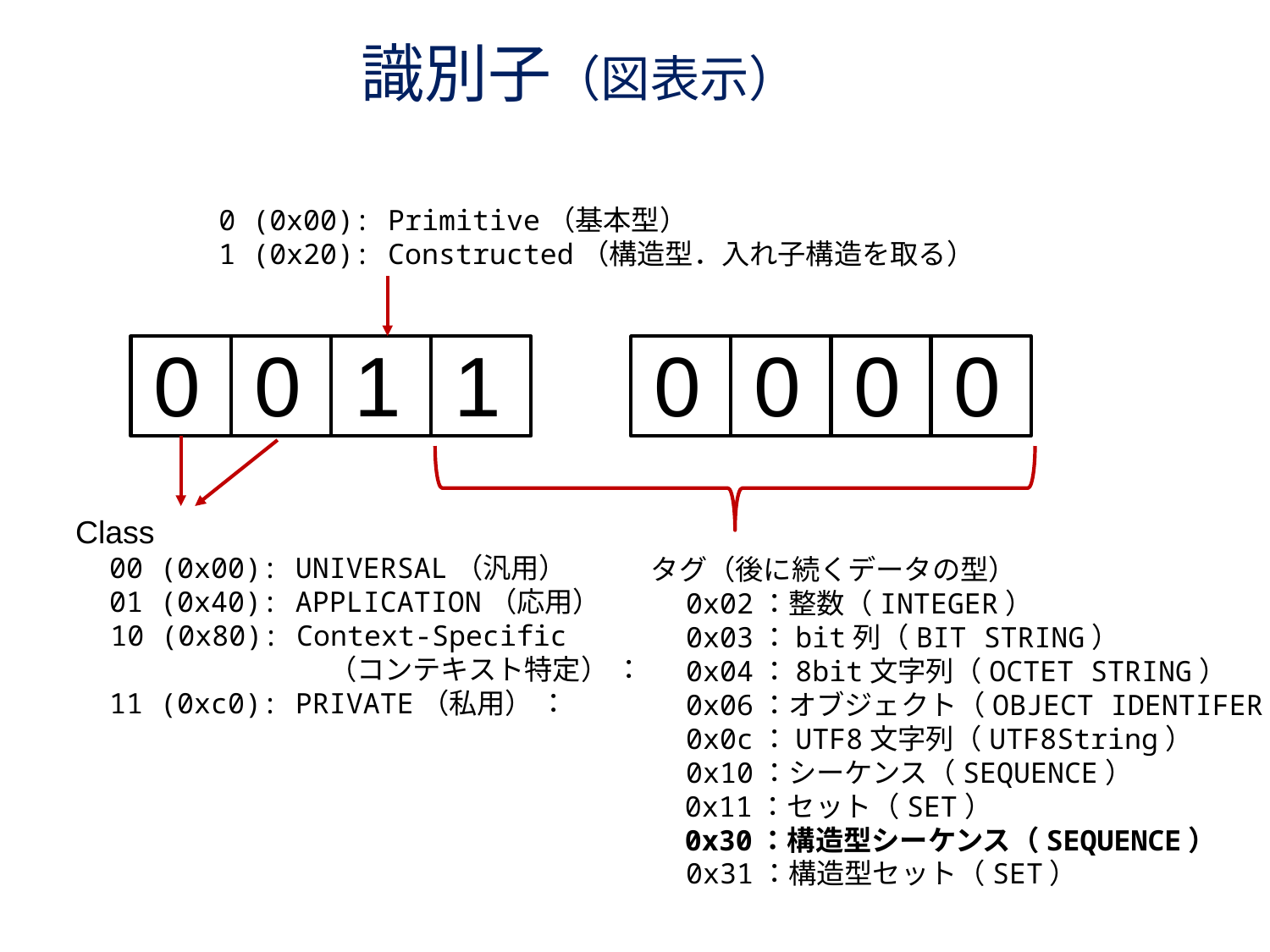

# 識別子（図表示）
内容は前のスライドと同じ

0 (0x00): Primitive（基本型）
1 (0x20): Constructed（構造型．入れ子構造を取る）
0
0
1
1
0
0
0
0

Class
  00 (0x00): UNIVERSAL（汎用）
  01 (0x40): APPLICATION（応用）
　10 (0x80): Context-Specific
　　　　　　　　　（コンテキスト特定） ：
  11 (0xc0): PRIVATE（私用） ：
タグ（後に続くデータの型）
　0x02：整数（INTEGER）
　0x03：bit列（BIT STRING）
　0x04：8bit文字列（OCTET STRING）
　0x06：オブジェクト（OBJECT IDENTIFER）
　0x0c：UTF8文字列（UTF8String）
　0x10：シーケンス（SEQUENCE）
  0x11：セット（SET）
  0x30：構造型シーケンス（SEQUENCE）
　0x31：構造型セット（SET）